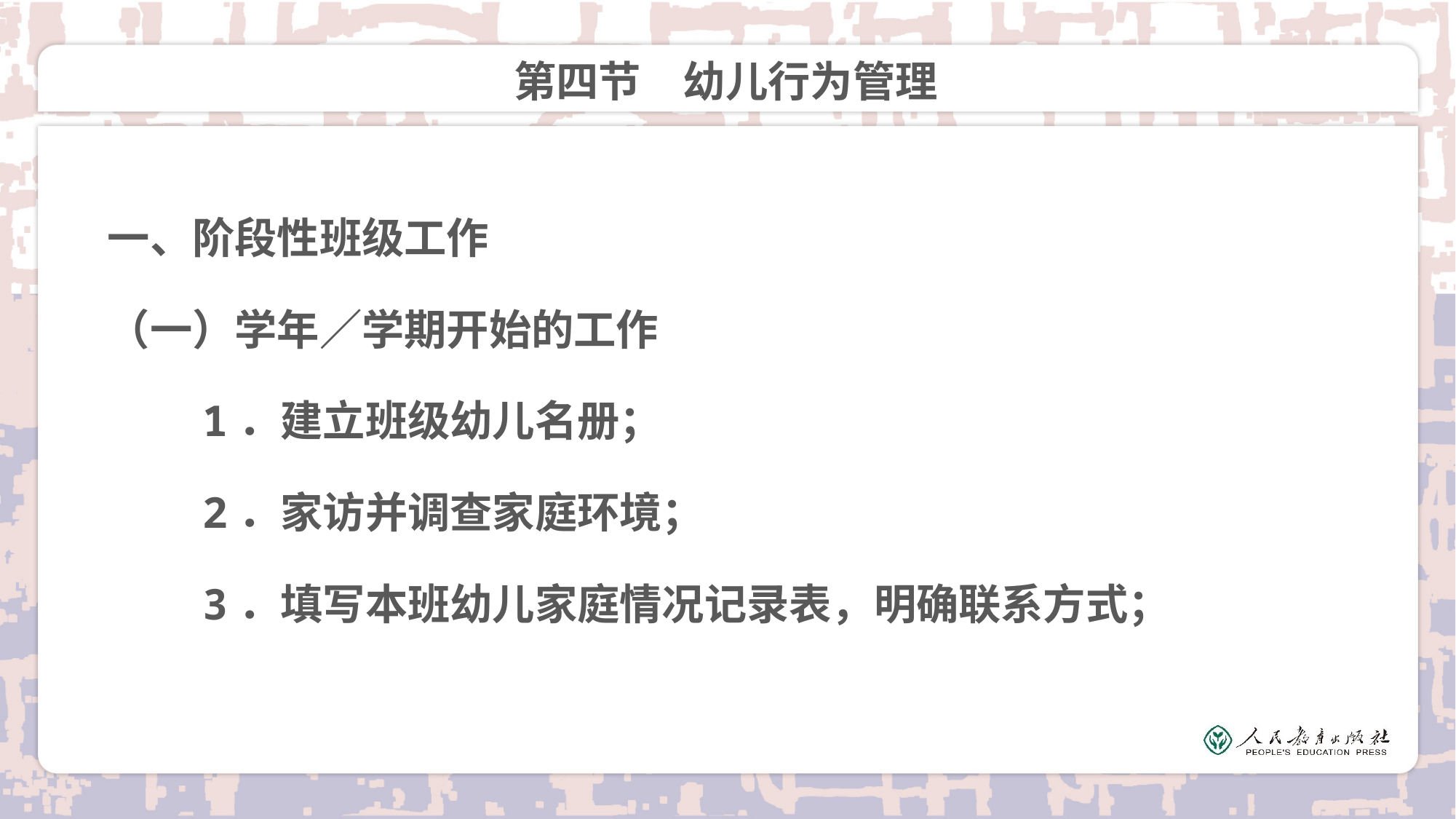

# 第四节　幼儿行为管理
一、阶段性班级工作
（一）学年／学期开始的工作
　　1．建立班级幼儿名册；
　　2．家访并调查家庭环境；
　　3．填写本班幼儿家庭情况记录表，明确联系方式；